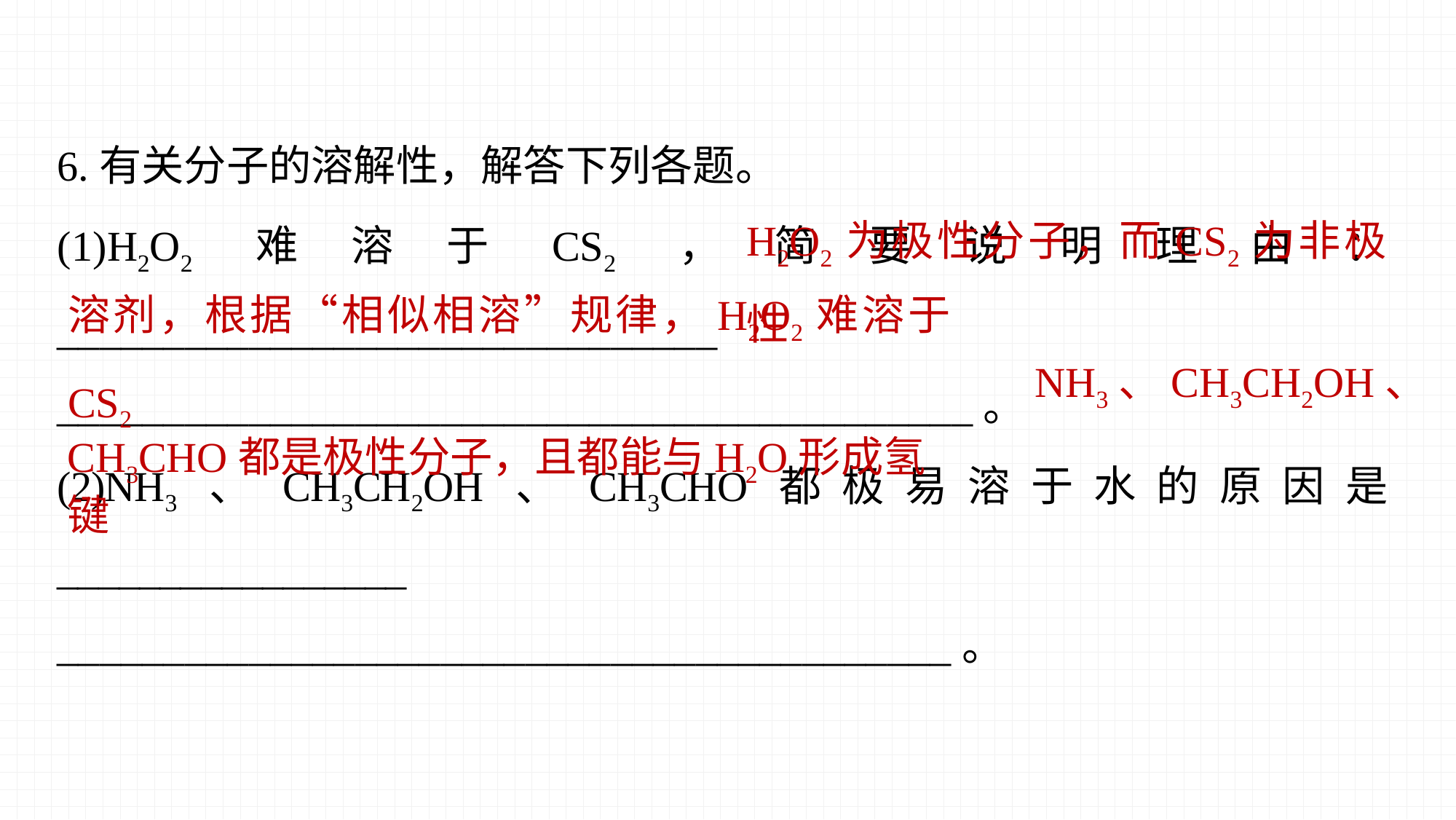

6.有关分子的溶解性，解答下列各题。
(1)H2O2难溶于CS2，简要说明理由：_______________________________
___________________________________________。
(2)NH3、CH3CH2OH、CH3CHO都极易溶于水的原因是_________________
__________________________________________。
H2O2为极性分子，而CS2为非极性
溶剂，根据“相似相溶”规律，H2O2难溶于CS2
NH3、CH3CH2OH、
CH3CHO都是极性分子，且都能与H2O形成氢键